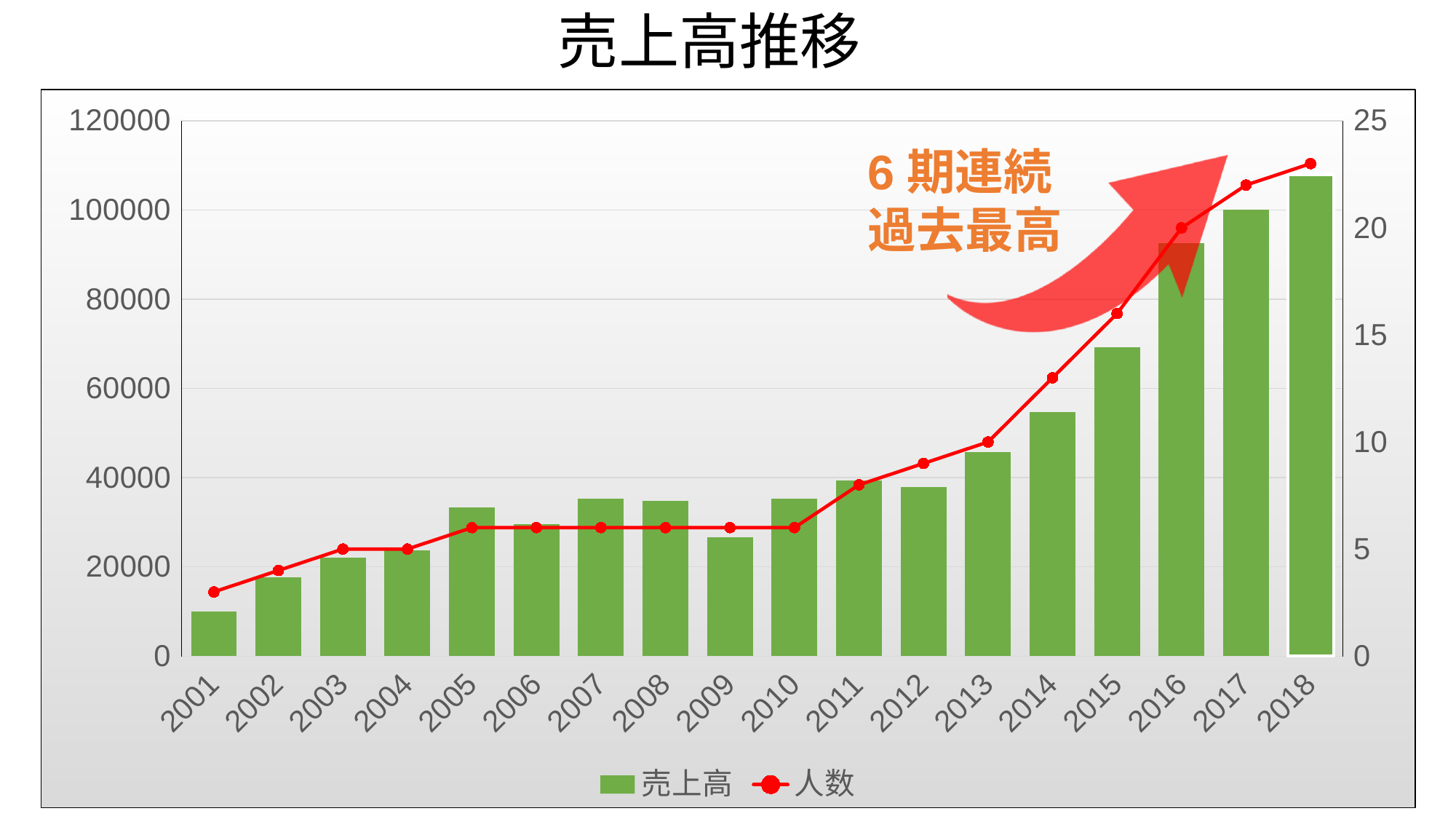

# 売上高推移

### Chart

| Category | 売上高 | 人数 |
|---|---|---|
| 2001 | 9935.0 | 3.0 |
| 2002 | 17724.0 | 4.0 |
| 2003 | 22131.0 | 5.0 |
| 2004 | 23654.0 | 5.0 |
| 2005 | 33256.0 | 6.0 |
| 2006 | 29655.0 | 6.0 |
| 2007 | 35368.0 | 6.0 |
| 2008 | 34861.0 | 6.0 |
| 2009 | 26692.0 | 6.0 |
| 2010 | 35348.0 | 6.0 |
| 2011 | 39406.0 | 8.0 |
| 2012 | 37918.0 | 9.0 |
| 2013 | 45737.0 | 10.0 |
| 2014 | 54647.0 | 13.0 |
| 2015 | 69244.0 | 16.0 |
| 2016 | 92500.0 | 20.0 |
| 2017 | 100000.0 | 22.0 |
| 2018 | 108000.0 | 23.0 |
6期連続
過去最高